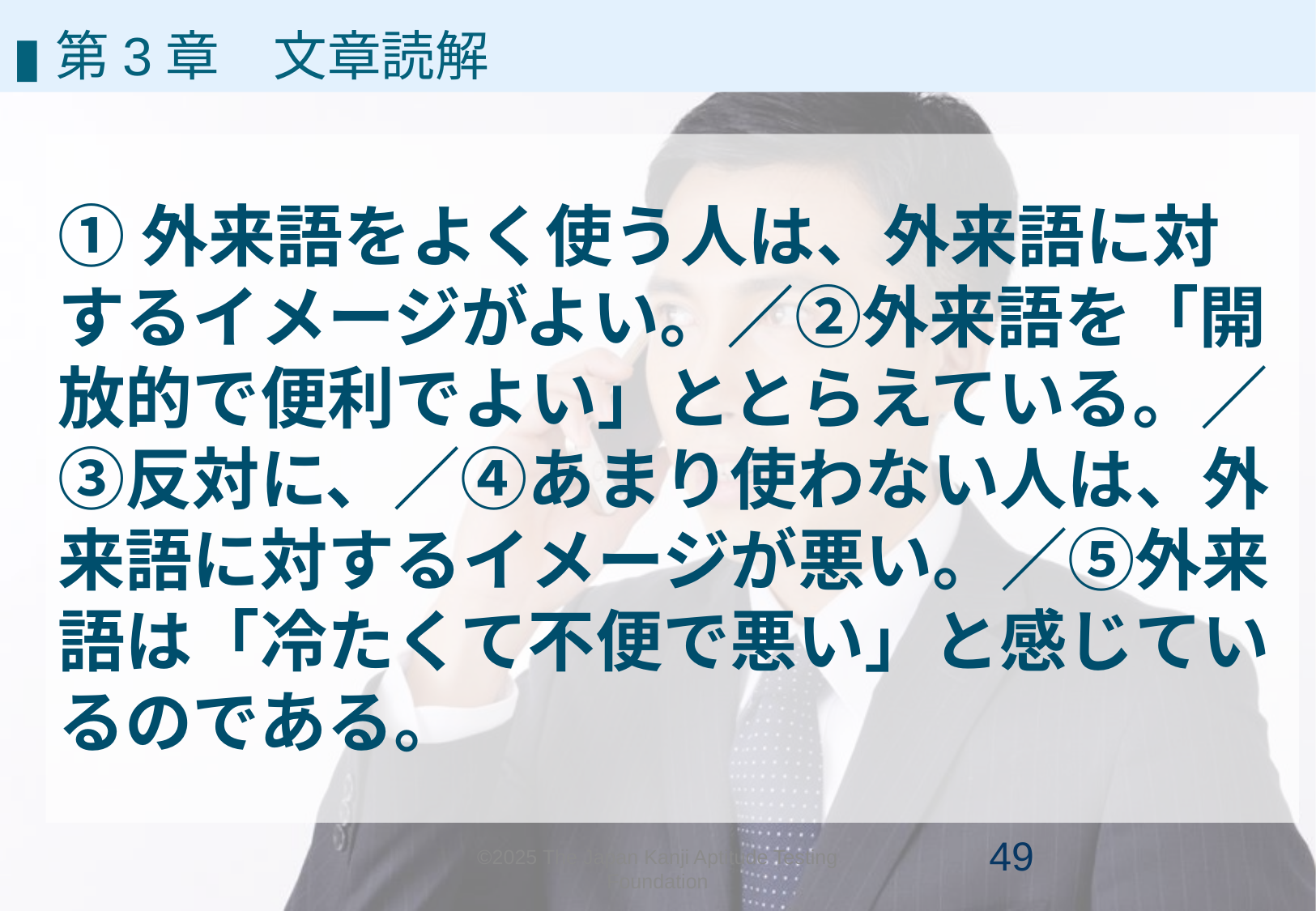

▮第3章　文章読解

①外来語をよく使う人は、外来語に対するイメージがよい。／②外来語を「開放的で便利でよい」ととらえている。／③反対に、／④あまり使わない人は、外来語に対するイメージが悪い。／⑤外来語は「冷たくて不便で悪い」と感じているのである。

©2025 The Japan Kanji Aptitude Testing Foundation
49